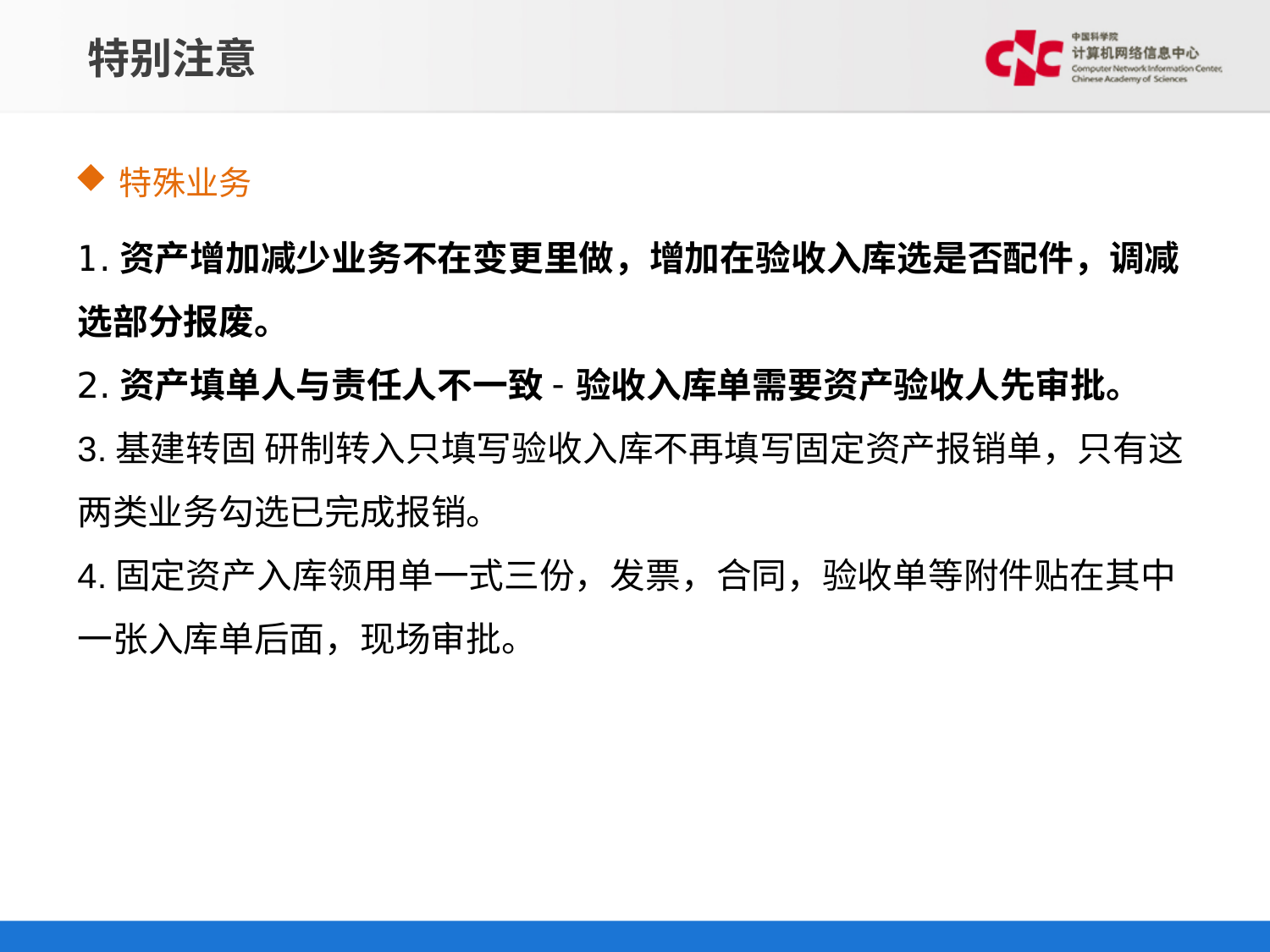

# 特别注意
特殊业务
1.资产增加减少业务不在变更里做，增加在验收入库选是否配件，调减选部分报废。
2.资产填单人与责任人不一致-验收入库单需要资产验收人先审批。
3.基建转固 研制转入只填写验收入库不再填写固定资产报销单，只有这两类业务勾选已完成报销。
4.固定资产入库领用单一式三份，发票，合同，验收单等附件贴在其中一张入库单后面，现场审批。